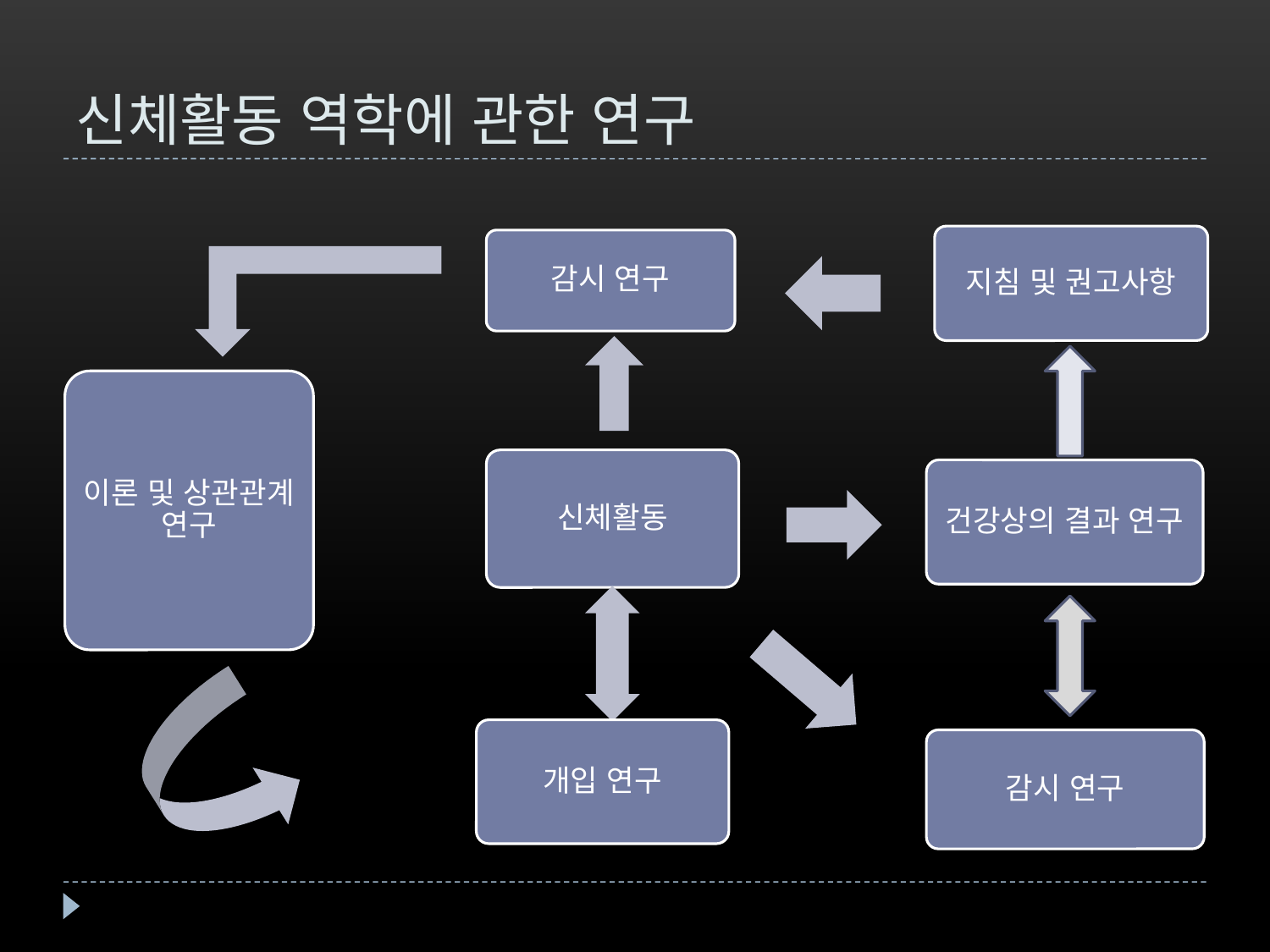

# 신체활동 역학에 관한 연구
신체활동

지침 및 권고사항

건강상의 결과 연구

감시 연구

개입 연구

감시 연구

이론 및 상관관계 연구